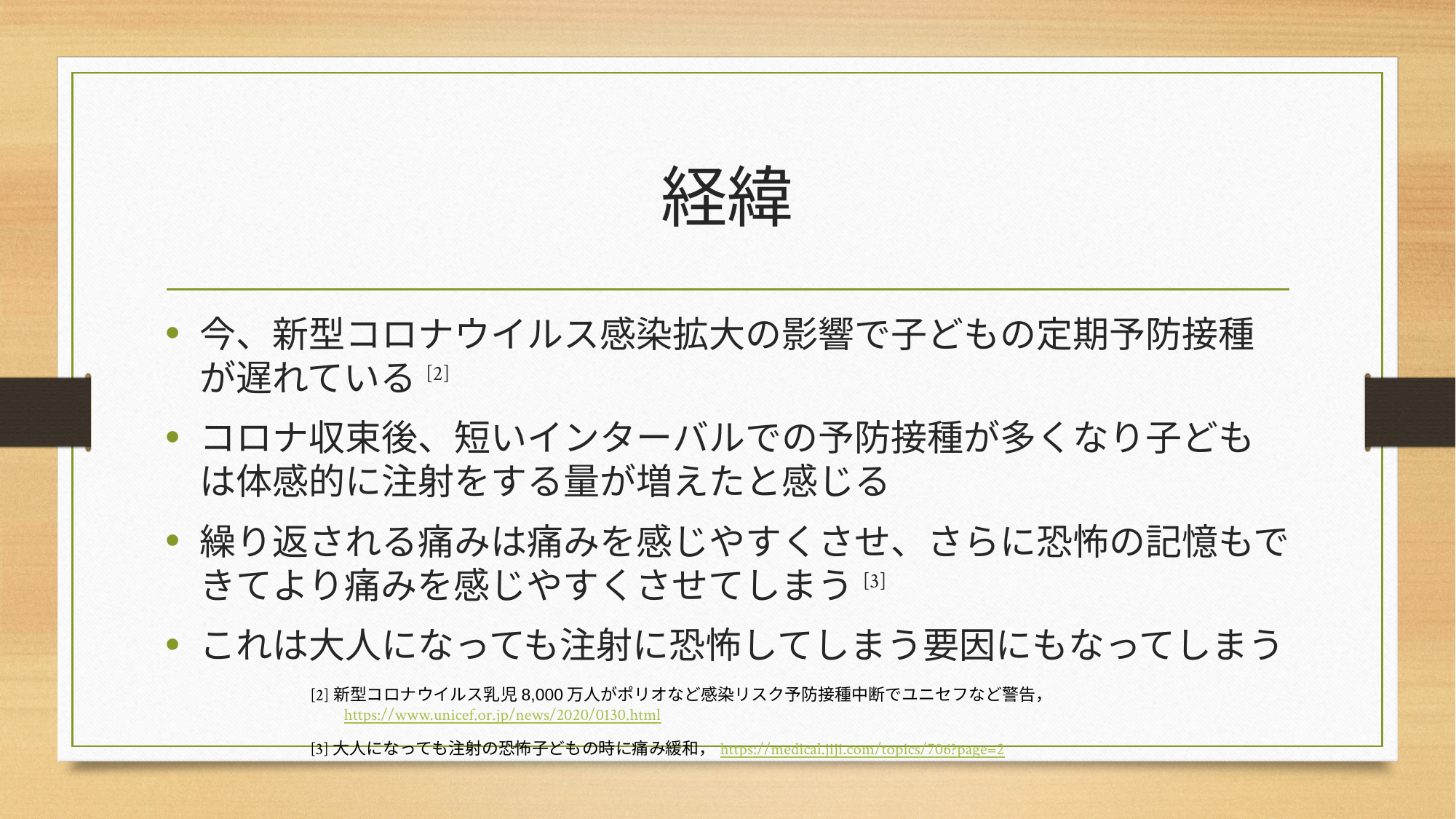

# 経緯
今、新型コロナウイルス感染拡大の影響で子どもの定期予防接種が遅れている[2]
コロナ収束後、短いインターバルでの予防接種が多くなり子どもは体感的に注射をする量が増えたと感じる
繰り返される痛みは痛みを感じやすくさせ、さらに恐怖の記憶もできてより痛みを感じやすくさせてしまう[3]
これは大人になっても注射に恐怖してしまう要因にもなってしまう

[2]新型コロナウイルス乳児8,000万人がポリオなど感染リスク予防接種中断でユニセフなど警告，https://www.unicef.or.jp/news/2020/0130.html
[3]大人になっても注射の恐怖子どもの時に痛み緩和，https://medical.jiji.com/topics/706?page=2